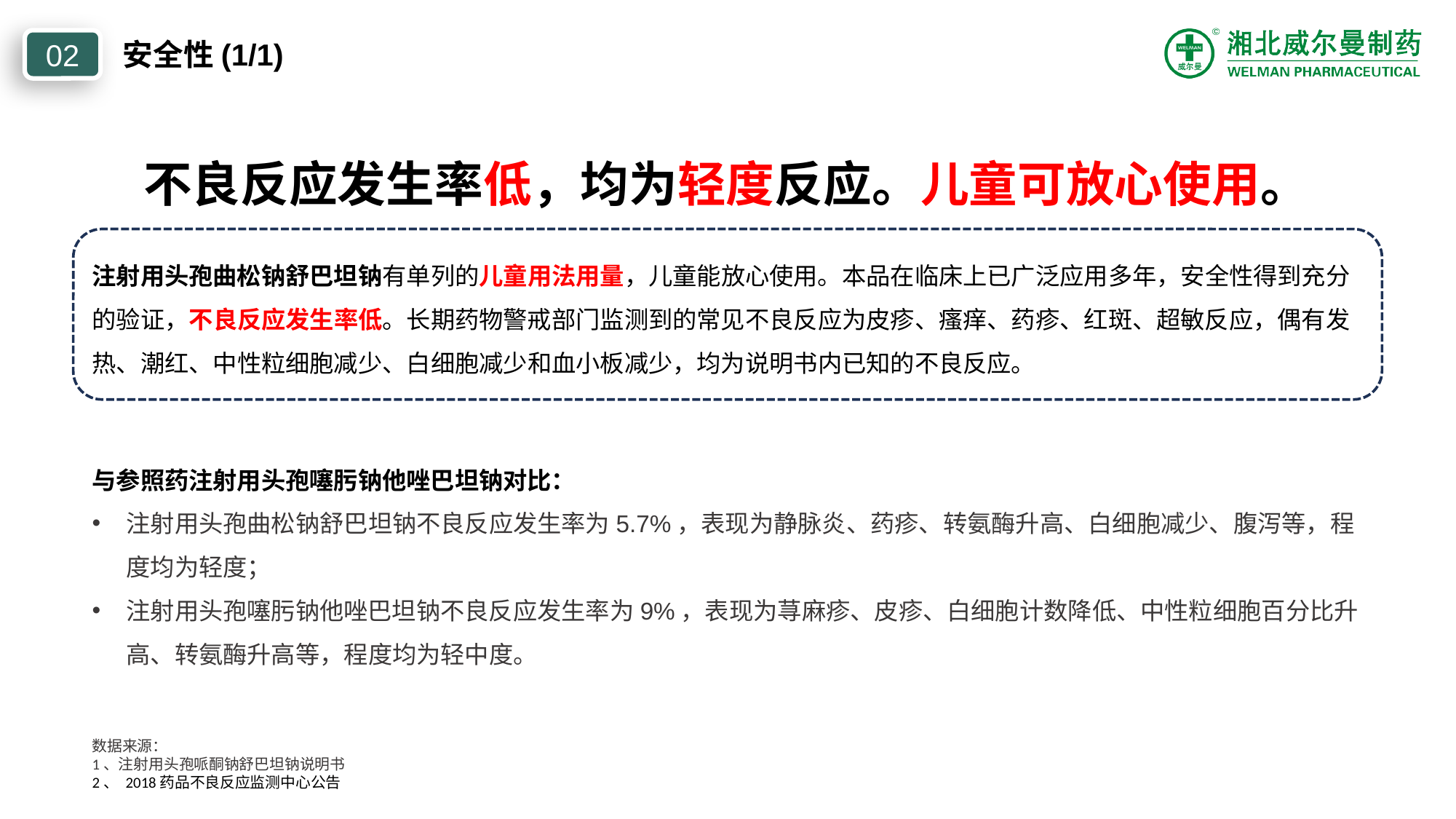

02
安全性(1/1)
不良反应发生率低，均为轻度反应。儿童可放心使用。

注射用头孢曲松钠舒巴坦钠有单列的儿童用法用量，儿童能放心使用。本品在临床上已广泛应用多年，安全性得到充分的验证，不良反应发生率低。长期药物警戒部门监测到的常见不良反应为皮疹、瘙痒、药疹、红斑、超敏反应，偶有发热、潮红、中性粒细胞减少、白细胞减少和血小板减少，均为说明书内已知的不良反应。
与参照药注射用头孢噻肟钠他唑巴坦钠对比：
注射用头孢曲松钠舒巴坦钠不良反应发生率为5.7%，表现为静脉炎、药疹、转氨酶升高、白细胞减少、腹泻等，程度均为轻度；
注射用头孢噻肟钠他唑巴坦钠不良反应发生率为9%，表现为荨麻疹、皮疹、白细胞计数降低、中性粒细胞百分比升高、转氨酶升高等，程度均为轻中度。
数据来源：
1、注射用头孢哌酮钠舒巴坦钠说明书
2、 2018药品不良反应监测中心公告